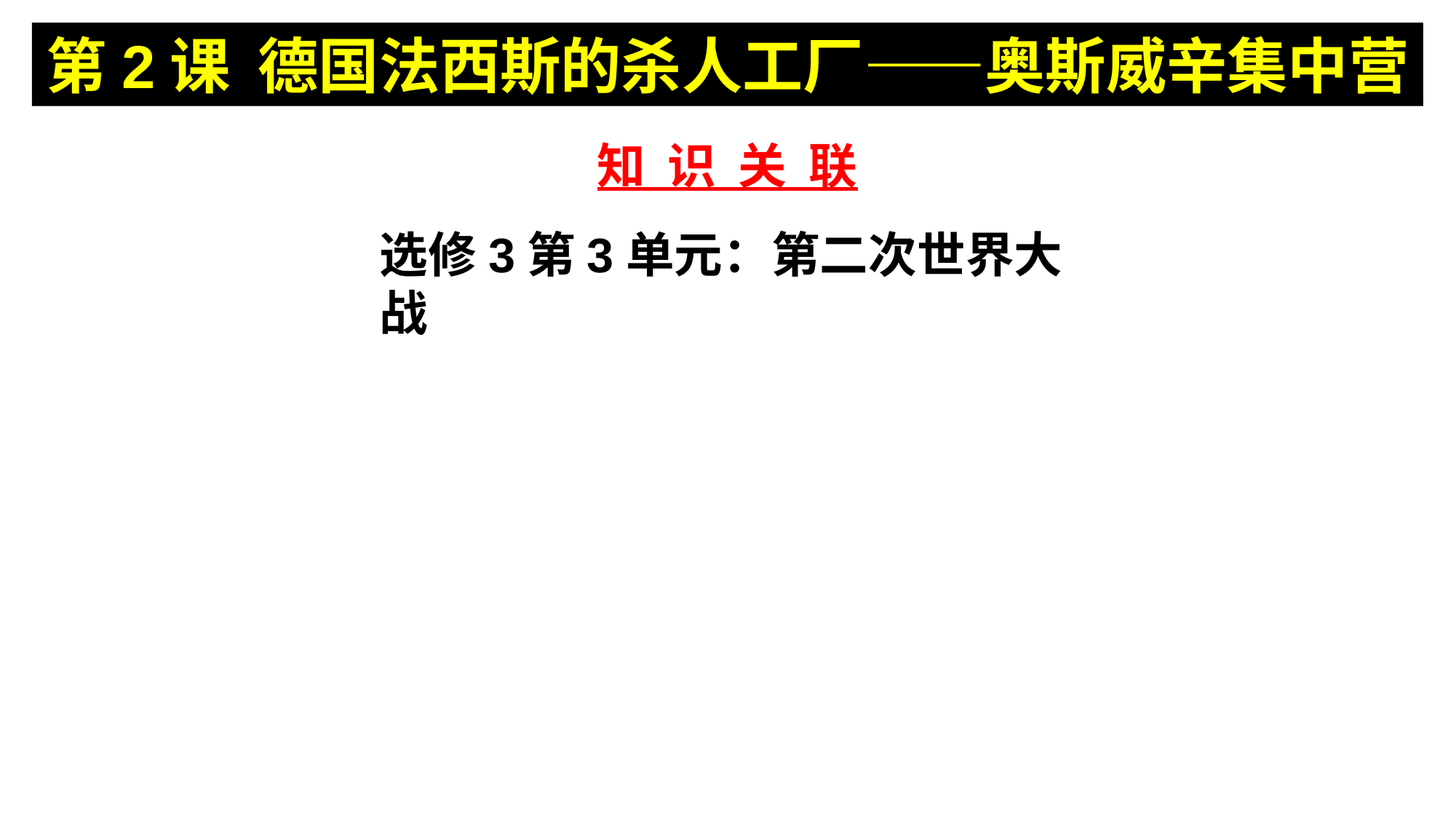

第2课  德国法西斯的杀人工厂——奥斯威辛集中营
知  识  关  联
选修3第3单元：第二次世界大战